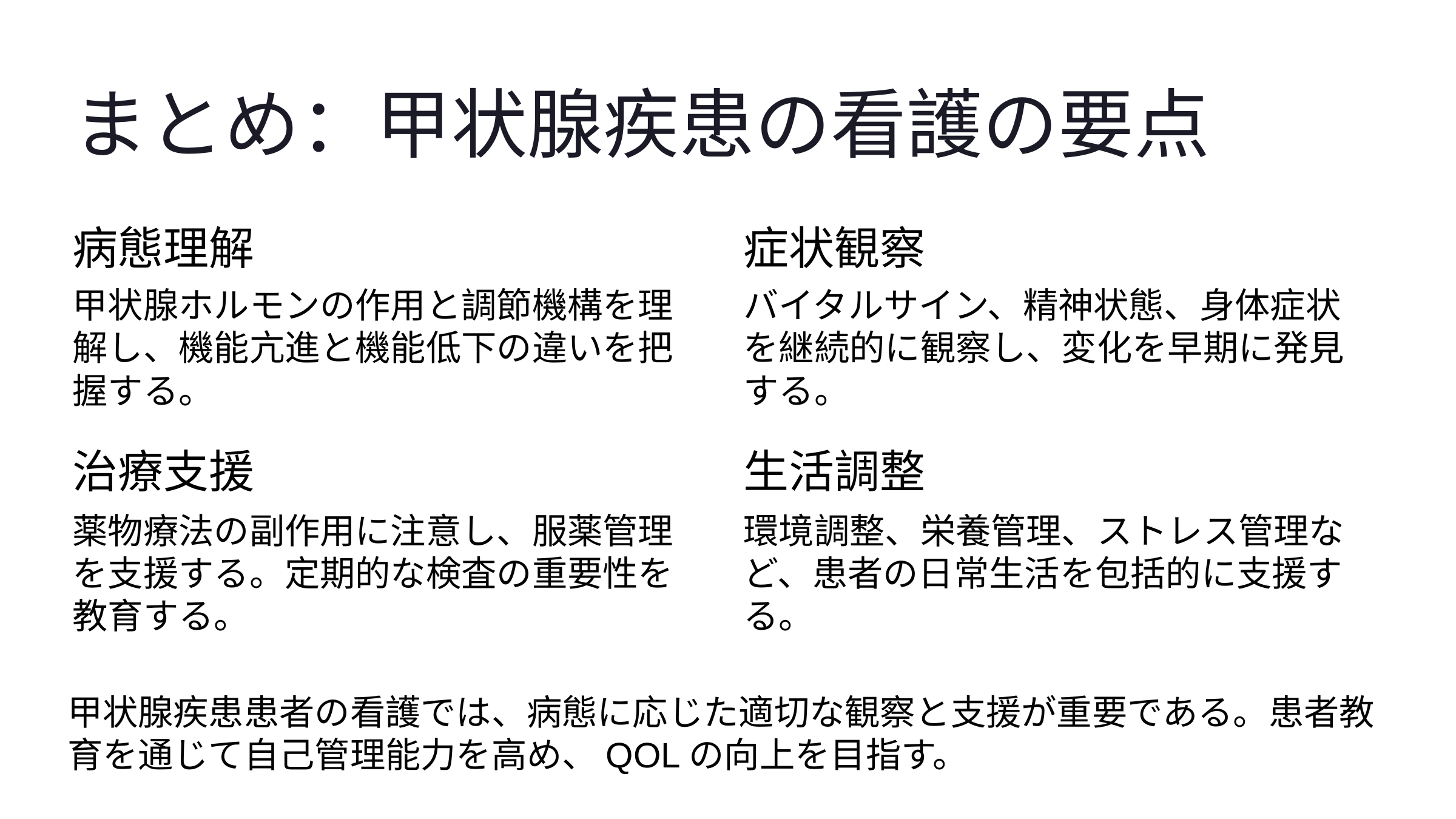

まとめ：甲状腺疾患の看護の要点
病態理解
症状観察
甲状腺ホルモンの作用と調節機構を理解し、機能亢進と機能低下の違いを把握する。
バイタルサイン、精神状態、身体症状を継続的に観察し、変化を早期に発見する。
治療支援
生活調整
薬物療法の副作用に注意し、服薬管理を支援する。定期的な検査の重要性を教育する。
環境調整、栄養管理、ストレス管理など、患者の日常生活を包括的に支援する。
甲状腺疾患患者の看護では、病態に応じた適切な観察と支援が重要である。患者教育を通じて自己管理能力を高め、QOLの向上を目指す。